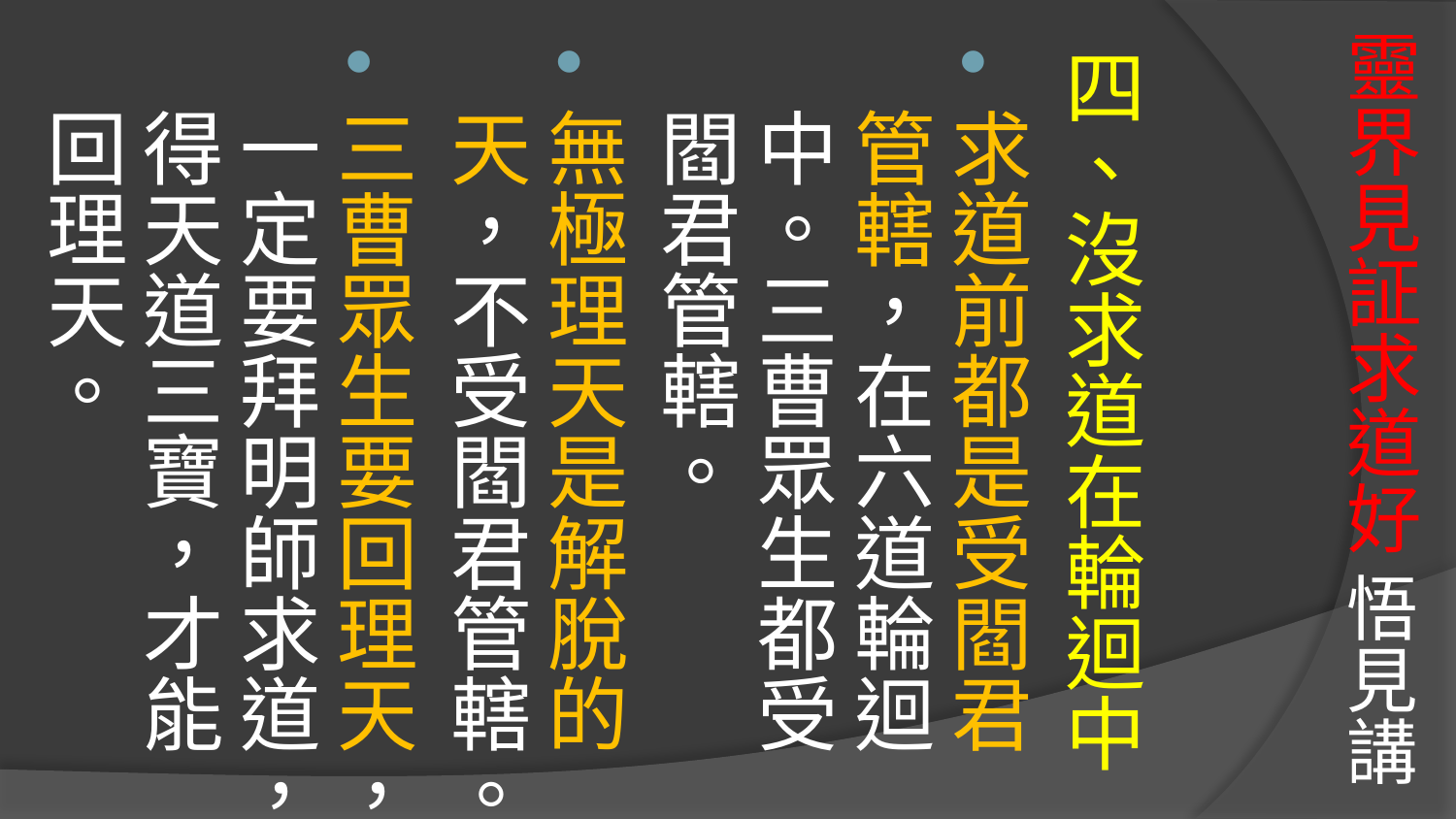

# 靈界見証求道好 悟見講
四、沒求道在輪迴中
求道前都是受閻君管轄，在六道輪迴中。三曹眾生都受閻君管轄。
無極理天是解脫的天，不受閻君管轄。
三曹眾生要回理天，一定要拜明師求道，得天道三寶，才能回理天。